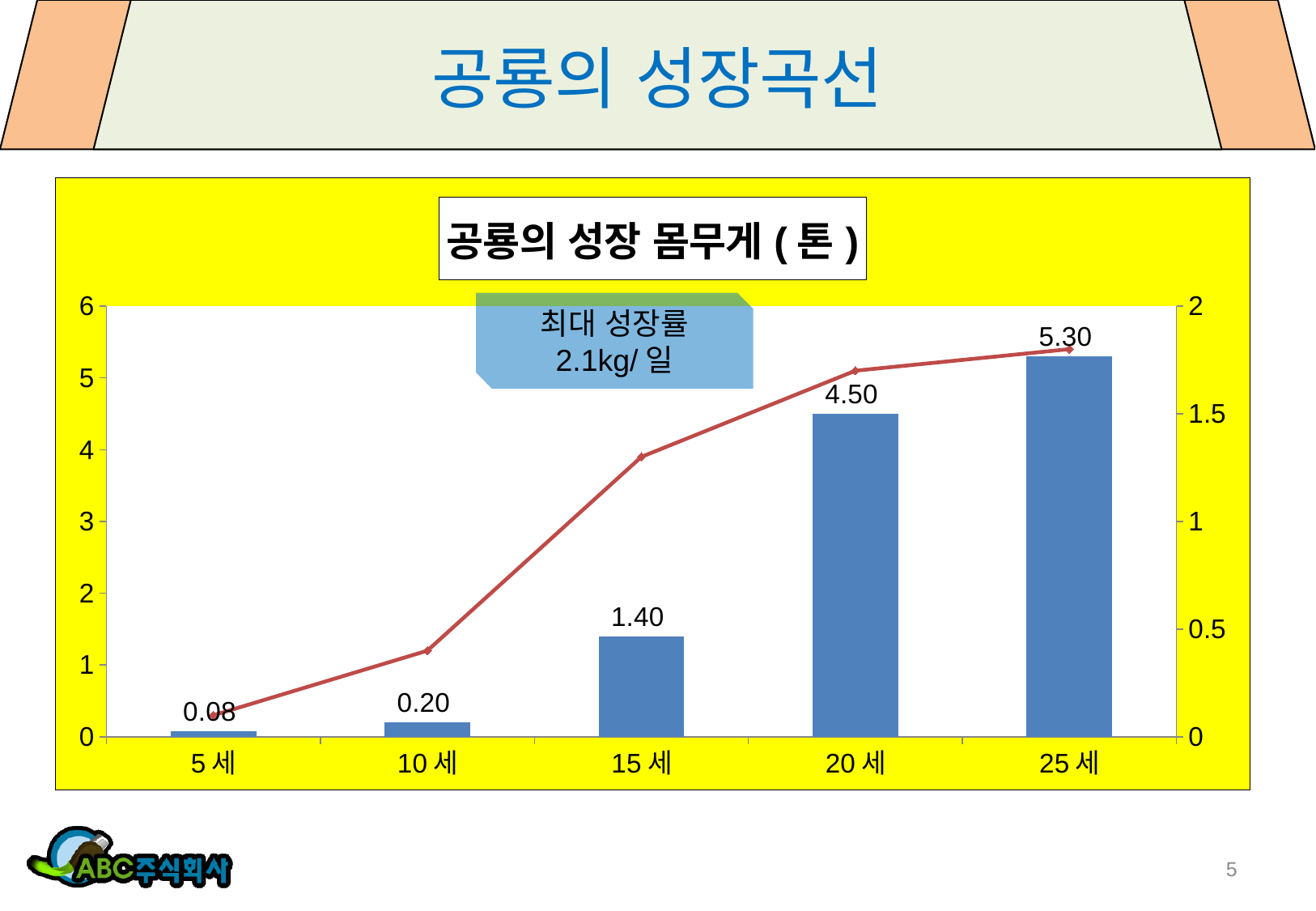

# 공룡의 성장곡선

### Chart: 공룡의 성장 몸무게(톤)

| Category | 티라노사우루스 | 다스플레토사우루스 |
|---|---|---|
| 5세 | 0.08 | 0.1 |
| 10세 | 0.2 | 0.4 |
| 15세 | 1.4 | 1.3 |
| 20세 | 4.5 | 1.7 |
| 25세 | 5.3 | 1.8 |
최대 성장률
2.1kg/일
5